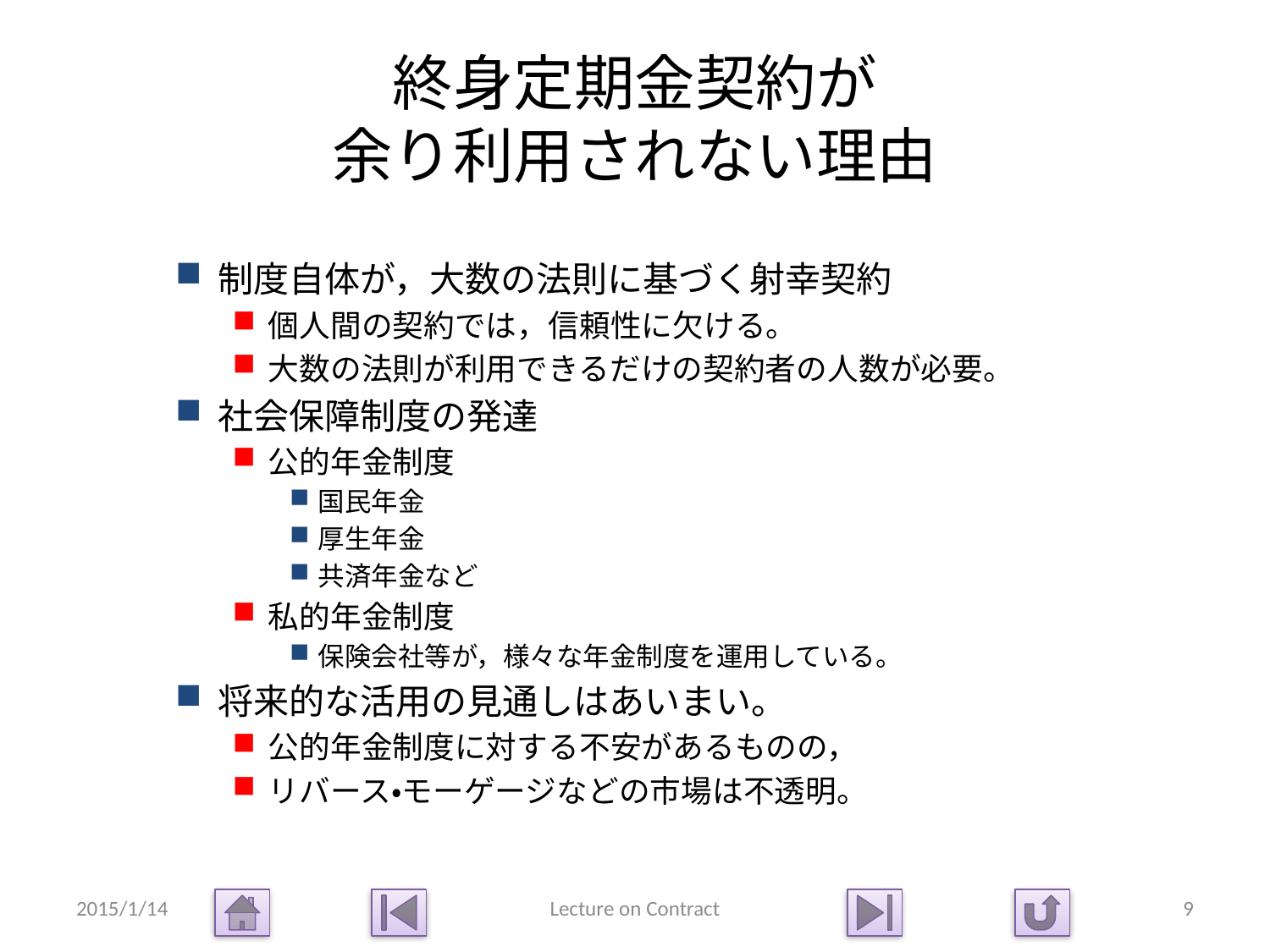

# 終身定期金契約が 余り利用されない理由
制度自体が，大数の法則に基づく射幸契約
個人間の契約では，信頼性に欠ける。
大数の法則が利用できるだけの契約者の人数が必要。
社会保障制度の発達
公的年金制度
国民年金
厚生年金
共済年金など
私的年金制度
保険会社等が，様々な年金制度を運用している。
将来的な活用の見通しはあいまい。
公的年金制度に対する不安があるものの，
リバース・モーゲージなどの市場は不透明。
2015/1/14
Lecture on Contract
9